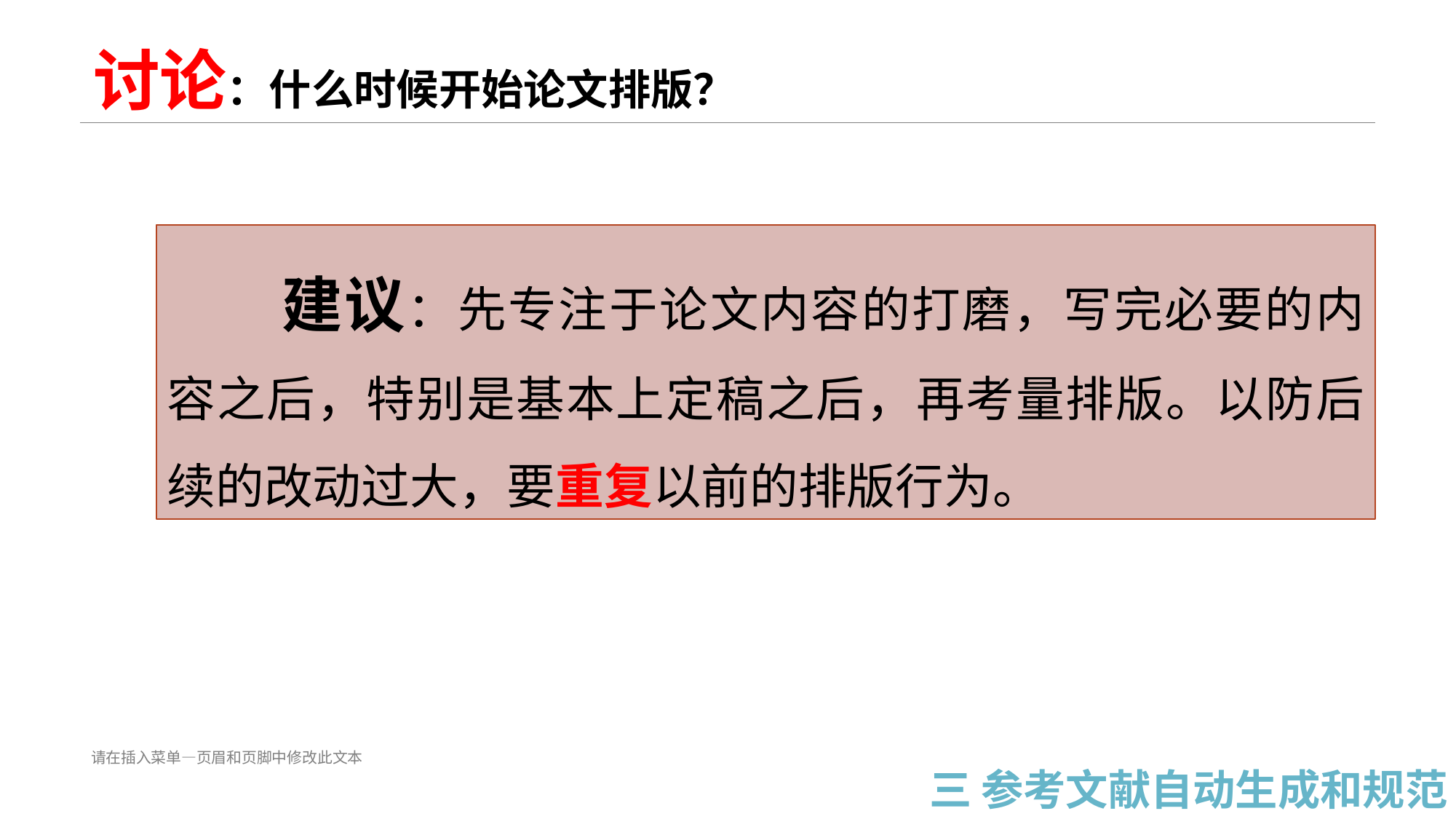

# 讨论：什么时候开始论文排版？
    建议：先专注于论文内容的打磨，写完必要的内容之后，特别是基本上定稿之后，再考量排版。以防后续的改动过大，要重复以前的排版行为。
请在插入菜单—页眉和页脚中修改此文本
三 参考文献自动生成和规范